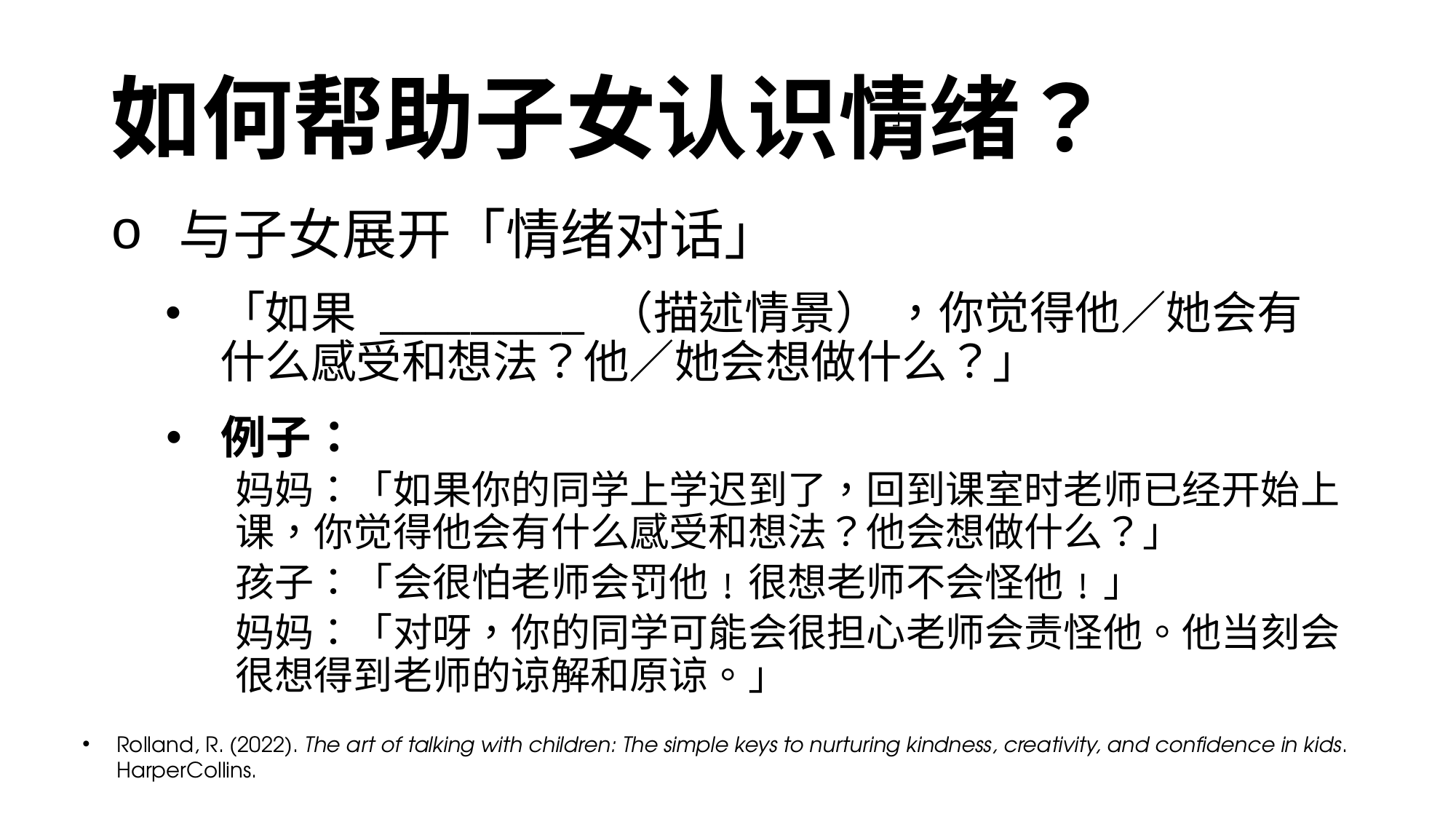

# 如何帮助子女认识情绪？
」
与子女展开「情绪对话」
「如果 _________ （描述情景） ，你觉得他／她会有什么感受和想法？他／她会想做什么？」
例子：

妈妈：「如果你的同学上学迟到了，回到课室时老师已经开始上课，你觉得他会有什么感受和想法？他会想做什么？」
孩子：「会很怕老师会罚他﹗很想老师不会怪他﹗」
妈妈：「对呀，你的同学可能会很担心老师会责怪他。他当刻会很想得到老师的谅解和原谅。」

Rolland, R. (2022). The art of talking with children: The simple keys to nurturing kindness, creativity, and confidence in kids. HarperCollins.